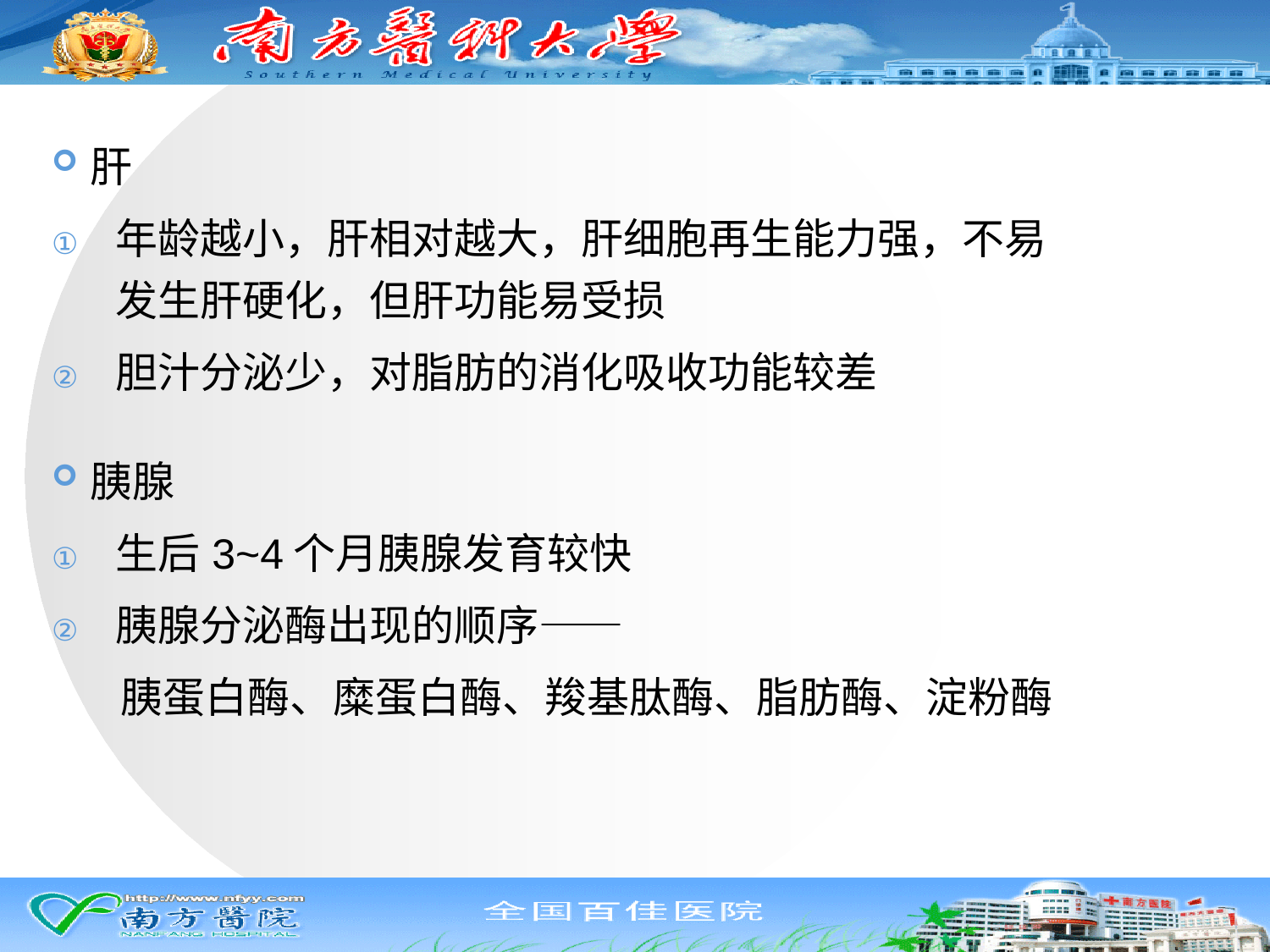

肝
年龄越小，肝相对越大，肝细胞再生能力强，不易发生肝硬化，但肝功能易受损
胆汁分泌少，对脂肪的消化吸收功能较差

#
胰腺
生后3~4个月胰腺发育较快
胰腺分泌酶出现的顺序——
      胰蛋白酶、糜蛋白酶、羧基肽酶、脂肪酶、淀粉酶